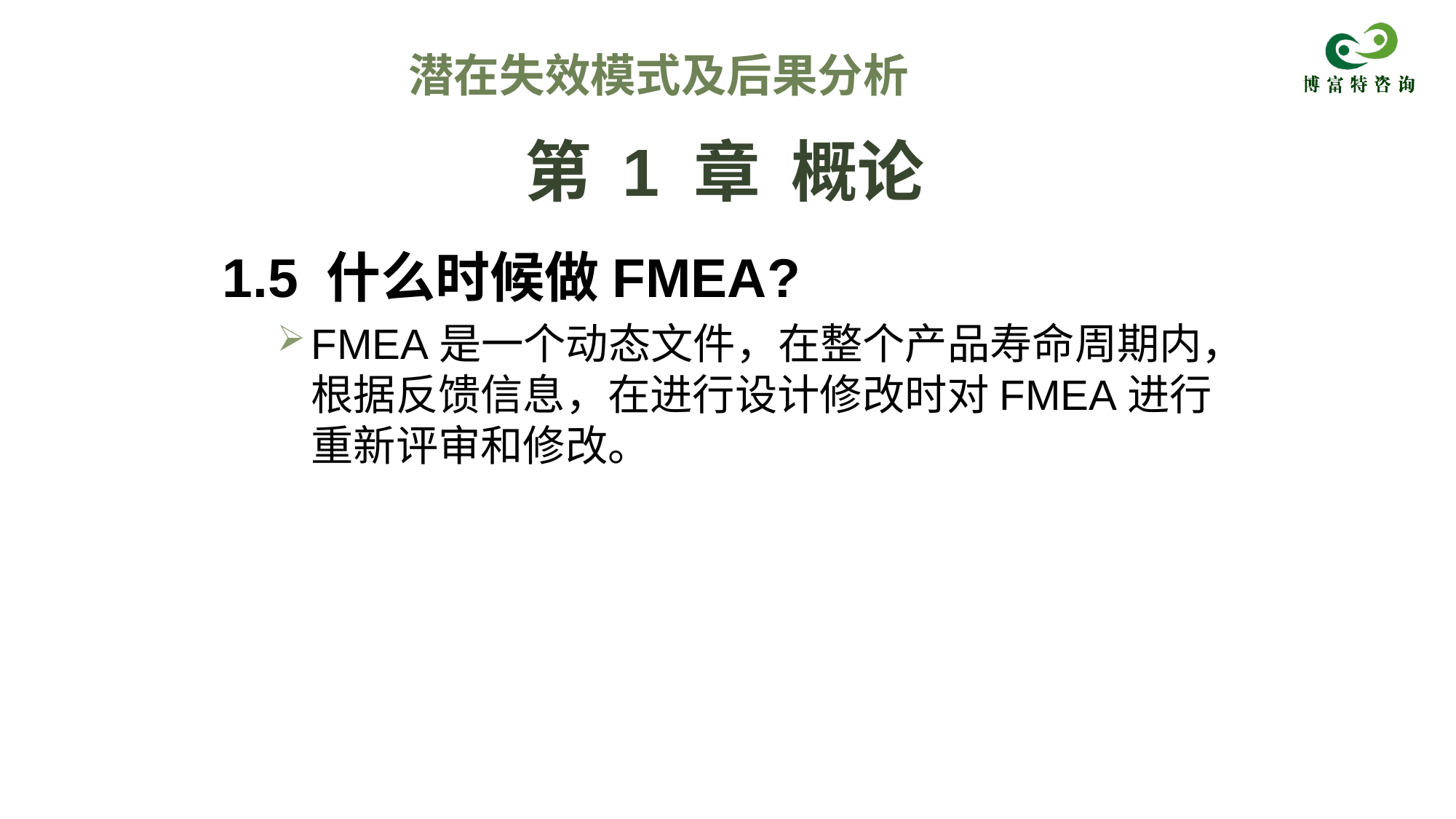

潜在失效模式及后果分析
# 第 1 章  概论
1.5 什么时候做FMEA?
FMEA是一个动态文件，在整个产品寿命周期内，根据反馈信息，在进行设计修改时对FMEA进行重新评审和修改。
16